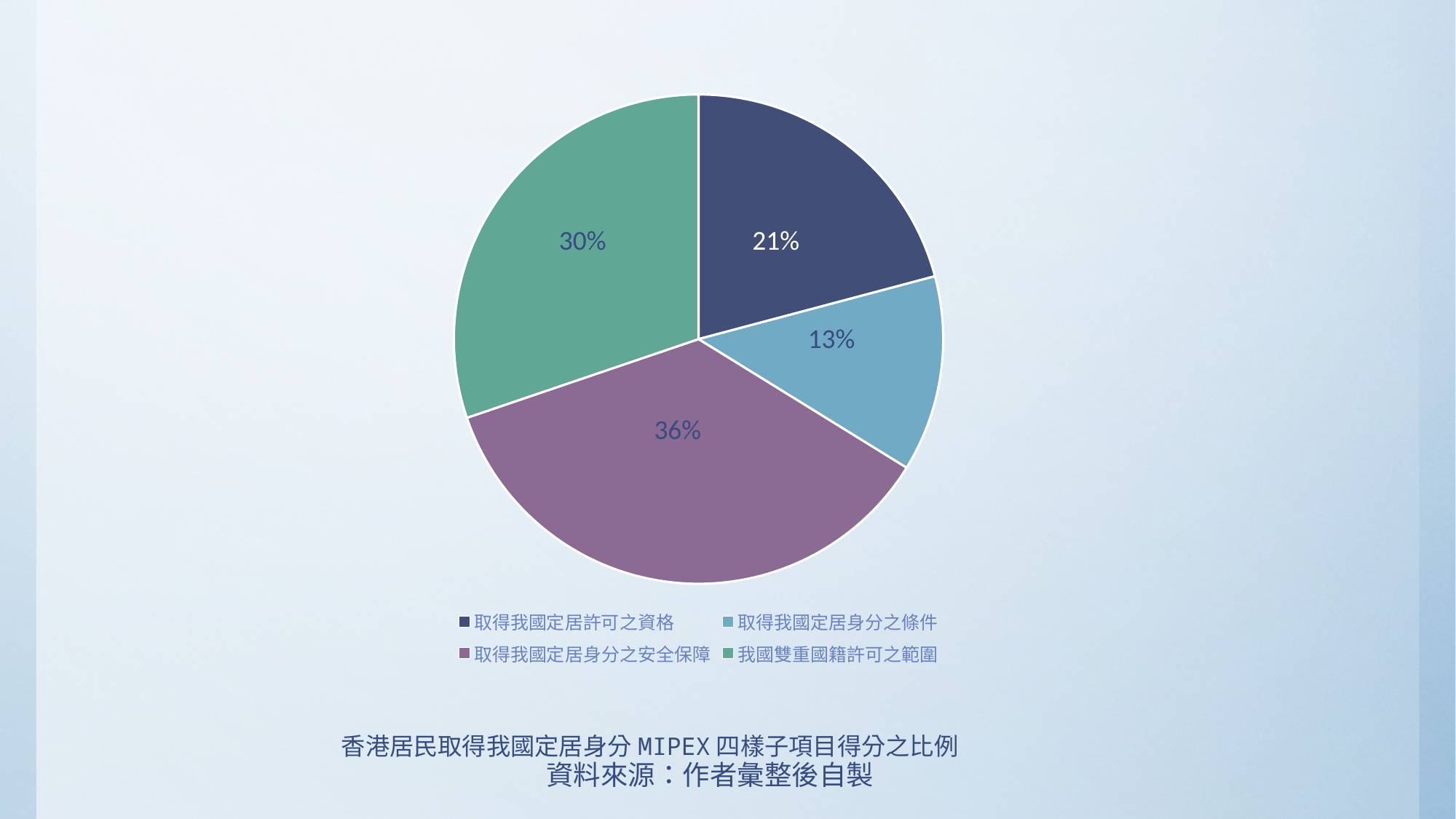

### Chart

| Category | MIPEX融合指標 取得我國定居身分 |
|---|---|
| 取得我國定居許可之資格 | 29.0 |
| 取得我國定居身分之條件 | 18.0 |
| 取得我國定居身分之安全保障 | 50.0 |
| 我國雙重國籍許可之範圍 | 42.0 |
30%
21%
13%
36%
香港居民取得我國定居身分MIPEX四樣子項目得分之比例
資料來源：作者彙整後自製